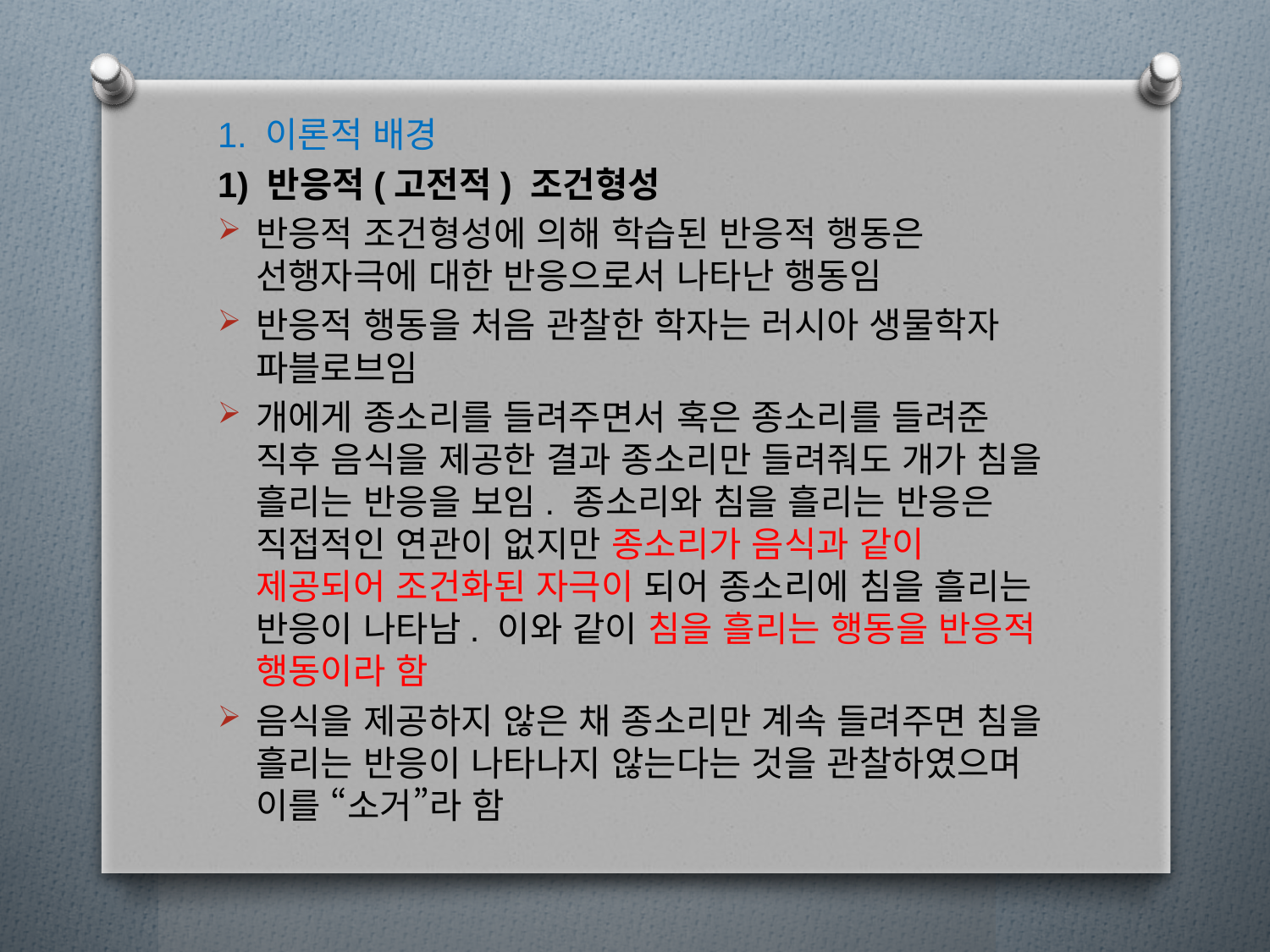

1. 이론적 배경
1) 반응적(고전적) 조건형성
반응적 조건형성에 의해 학습된 반응적 행동은 선행자극에 대한 반응으로서 나타난 행동임
반응적 행동을 처음 관찰한 학자는 러시아 생물학자 파블로브임
개에게 종소리를 들려주면서 혹은 종소리를 들려준 직후 음식을 제공한 결과 종소리만 들려줘도 개가 침을 흘리는 반응을 보임. 종소리와 침을 흘리는 반응은 직접적인 연관이 없지만 종소리가 음식과 같이 제공되어 조건화된 자극이 되어 종소리에 침을 흘리는 반응이 나타남. 이와 같이 침을 흘리는 행동을 반응적 행동이라 함
음식을 제공하지 않은 채 종소리만 계속 들려주면 침을 흘리는 반응이 나타나지 않는다는 것을 관찰하였으며 이를 “소거”라 함